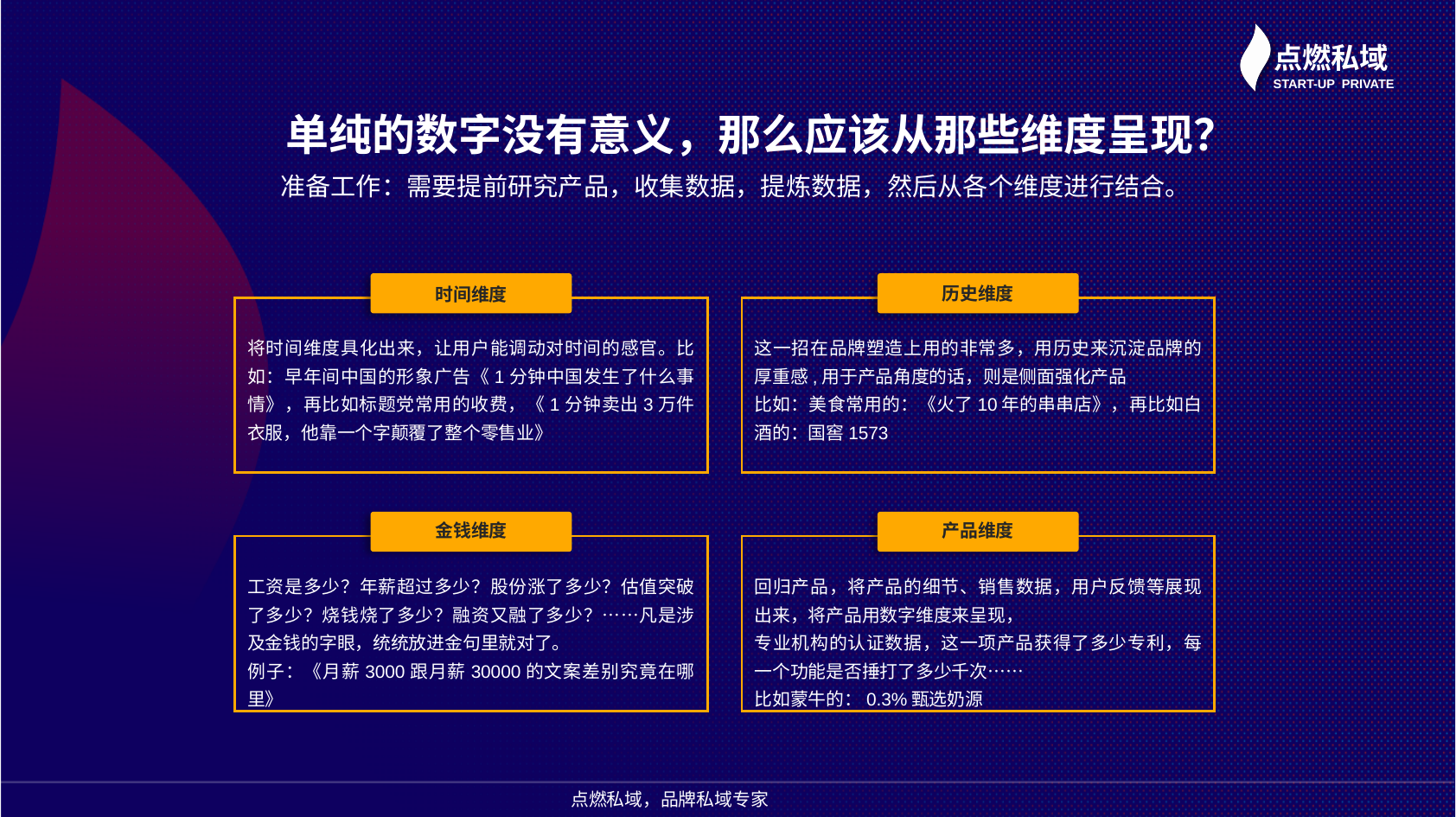

单纯的数字没有意义，那么应该从那些维度呈现？
准备工作：需要提前研究产品，收集数据，提炼数据，然后从各个维度进行结合。

时间维度

将时间维度具化出来，让用户能调动对时间的感官。比如：早年间中国的形象广告《1分钟中国发生了什么事情》，再比如标题党常用的收费，《1分钟卖出3万件衣服，他靠一个字颠覆了整个零售业》

历史维度

这一招在品牌塑造上用的非常多，用历史来沉淀品牌的厚重感,用于产品角度的话，则是侧面强化产品
比如：美食常用的：《火了10年的串串店》，再比如白酒的：国窖1573

金钱维度

工资是多少？年薪超过多少？股份涨了多少？估值突破了多少？烧钱烧了多少？融资又融了多少？……凡是涉及金钱的字眼，统统放进金句里就对了。
例子：《月薪3000跟月薪30000的文案差别究竟在哪里》

产品维度

回归产品，将产品的细节、销售数据，用户反馈等展现出来，将产品用数字维度来呈现，
专业机构的认证数据，这一项产品获得了多少专利，每一个功能是否捶打了多少千次……
比如蒙牛的：0.3%甄选奶源
点燃私域，品牌私域专家